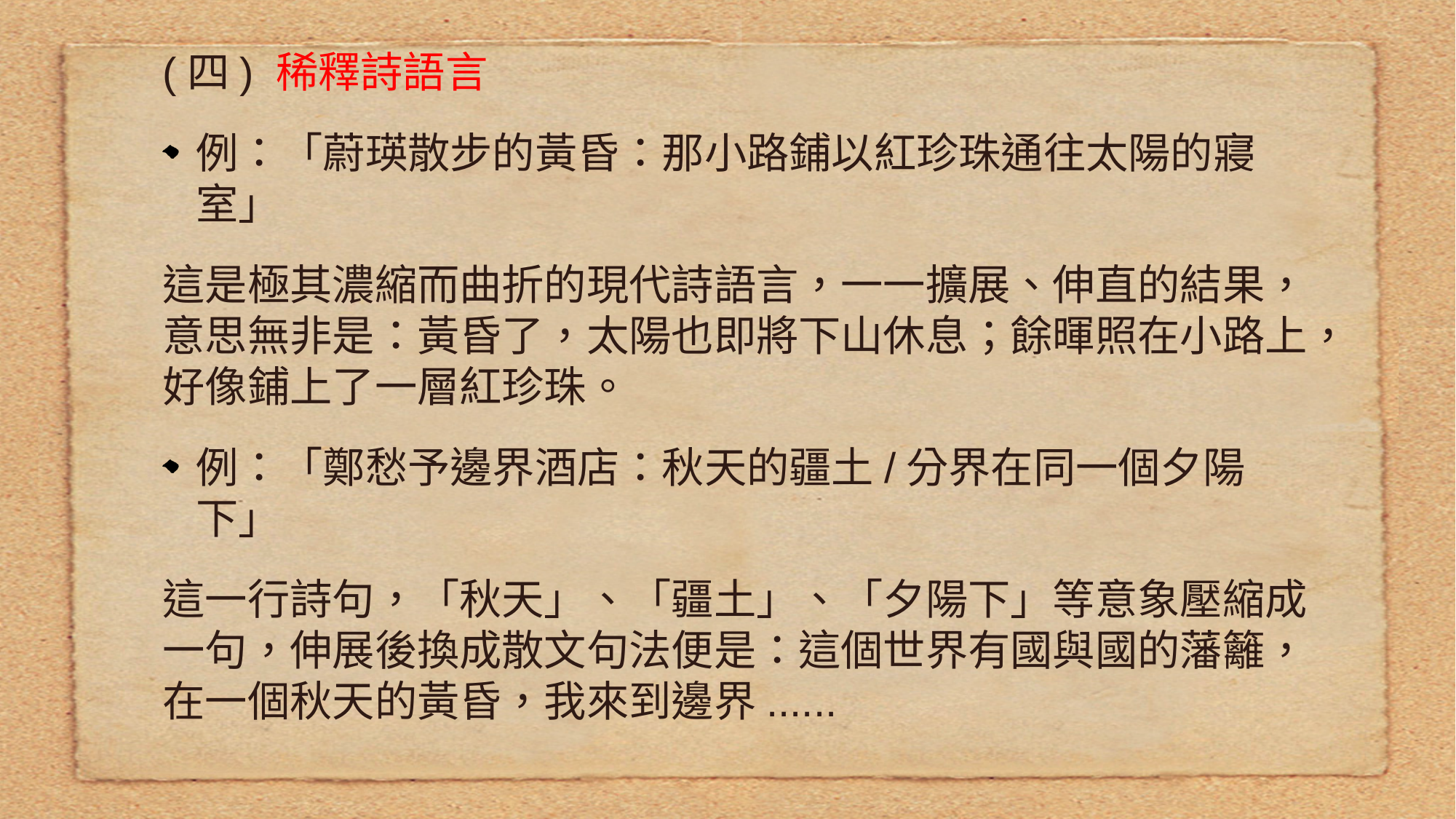

(四) 稀釋詩語言
例：「蔚瑛散步的黃昏：那小路鋪以紅珍珠通往太陽的寢室」
這是極其濃縮而曲折的現代詩語言，一一擴展、伸直的結果，意思無非是：黃昏了，太陽也即將下山休息；餘暉照在小路上，好像鋪上了一層紅珍珠。
例：「鄭愁予邊界酒店：秋天的疆土/分界在同一個夕陽下」
這一行詩句，「秋天」、「疆土」、「夕陽下」等意象壓縮成一句，伸展後換成散文句法便是：這個世界有國與國的藩籬，在一個秋天的黃昏，我來到邊界......